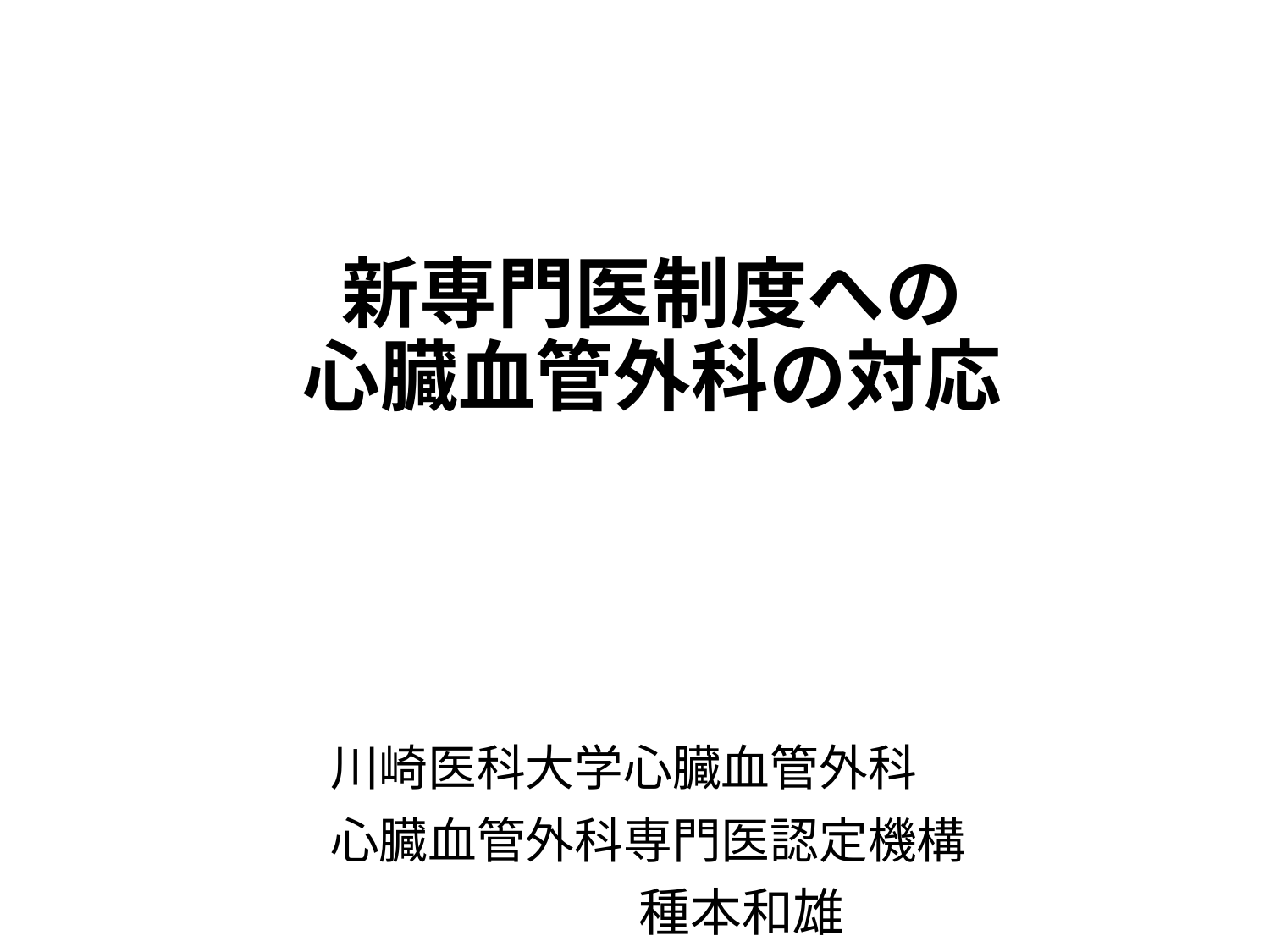

# 新専門医制度への 心臓血管外科の対応
川崎医科大学心臓血管外科
心臓血管外科専門医認定機構
　　　　　　種本和雄